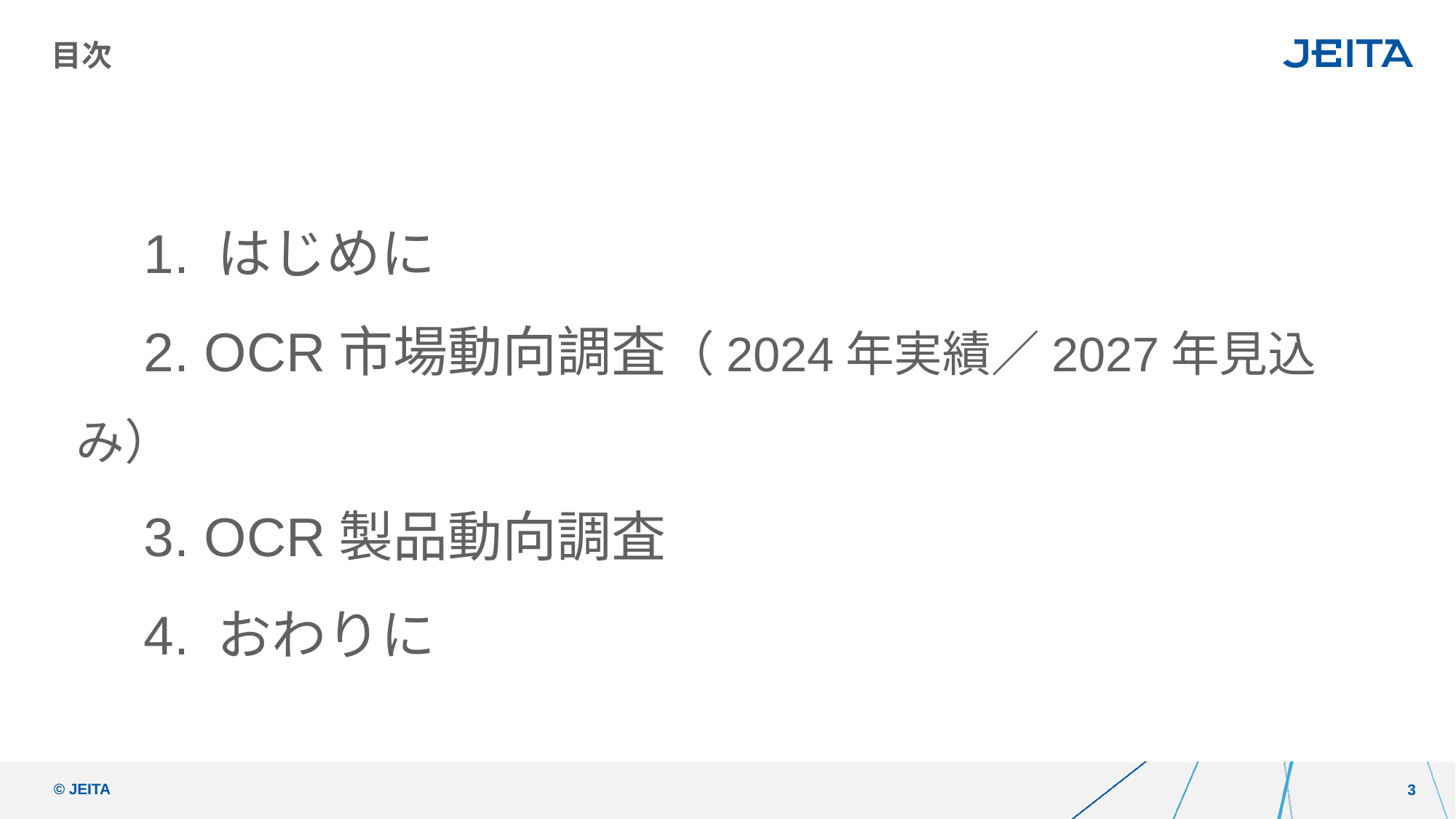

# 目次
　1. はじめに
　2. OCR市場動向調査（2024年実績／2027年見込み）
　3. OCR製品動向調査
　4. おわりに
© JEITA